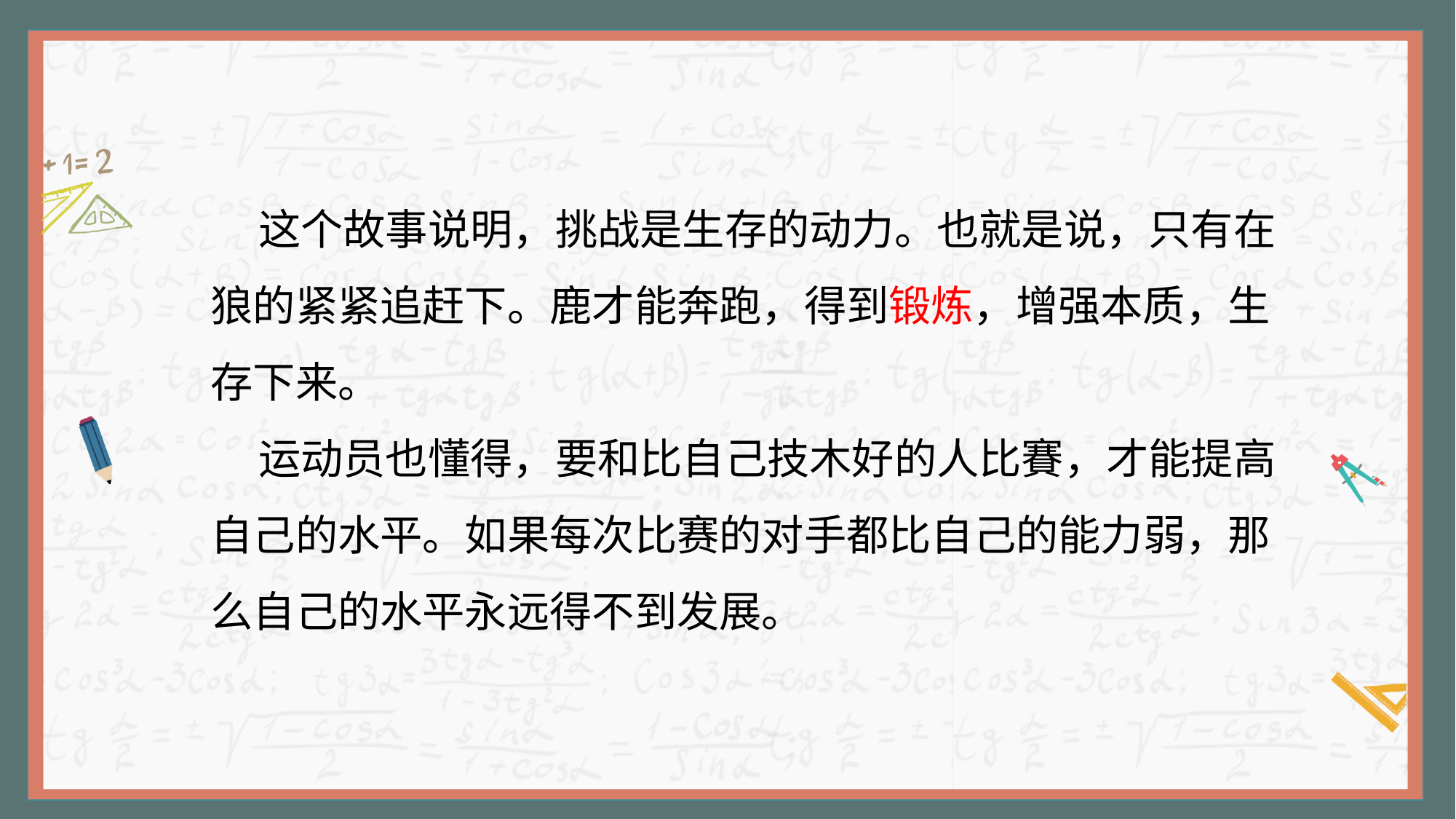

这个故事说明，挑战是生存的动力。也就是说，只有在狼的紧紧追赶下。鹿才能奔跑，得到锻炼，增强本质，生存下来。
    运动员也懂得，要和比自己技木好的人比賽，才能提高自己的水平。如果每次比赛的对手都比自己的能力弱，那么自己的水平永远得不到发展。